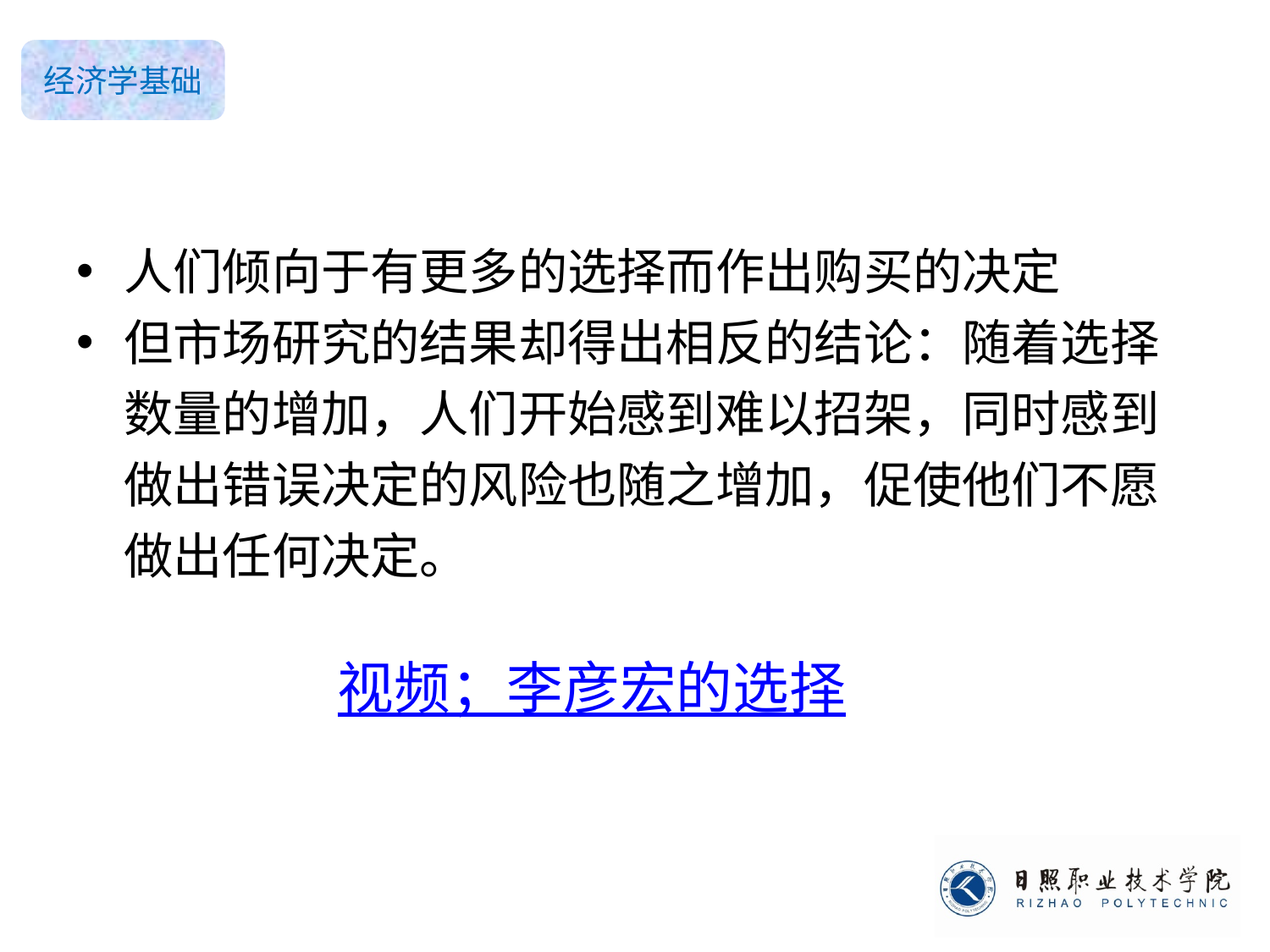

人们倾向于有更多的选择而作出购买的决定
但市场研究的结果却得出相反的结论：随着选择数量的增加，人们开始感到难以招架，同时感到做出错误决定的风险也随之增加，促使他们不愿做出任何决定。
视频；李彦宏的选择